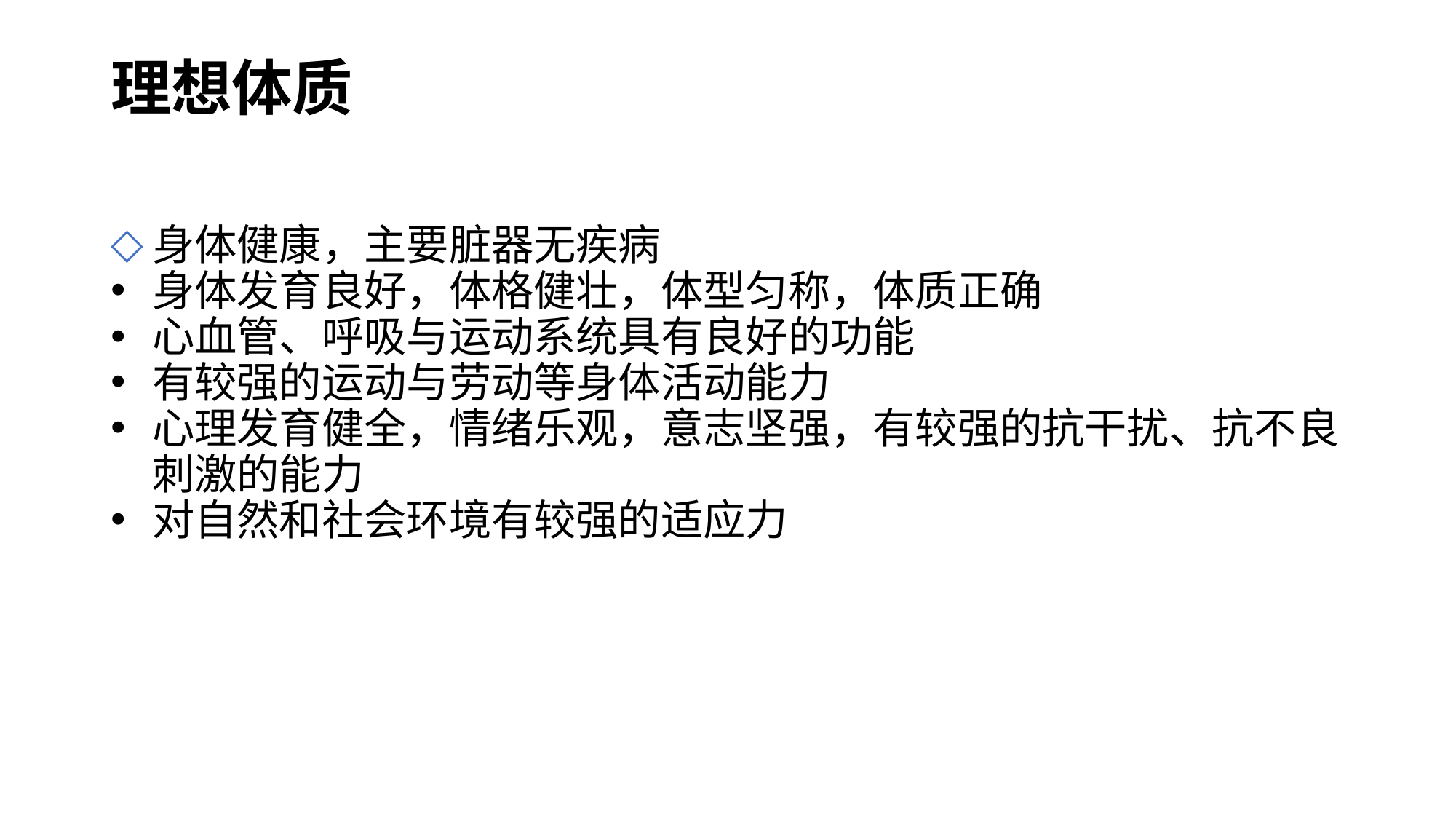

# 理想体质
身体健康，主要脏器无疾病
身体发育良好，体格健壮，体型匀称，体质正确
心血管、呼吸与运动系统具有良好的功能
有较强的运动与劳动等身体活动能力
心理发育健全，情绪乐观，意志坚强，有较强的抗干扰、抗不良刺激的能力
对自然和社会环境有较强的适应力